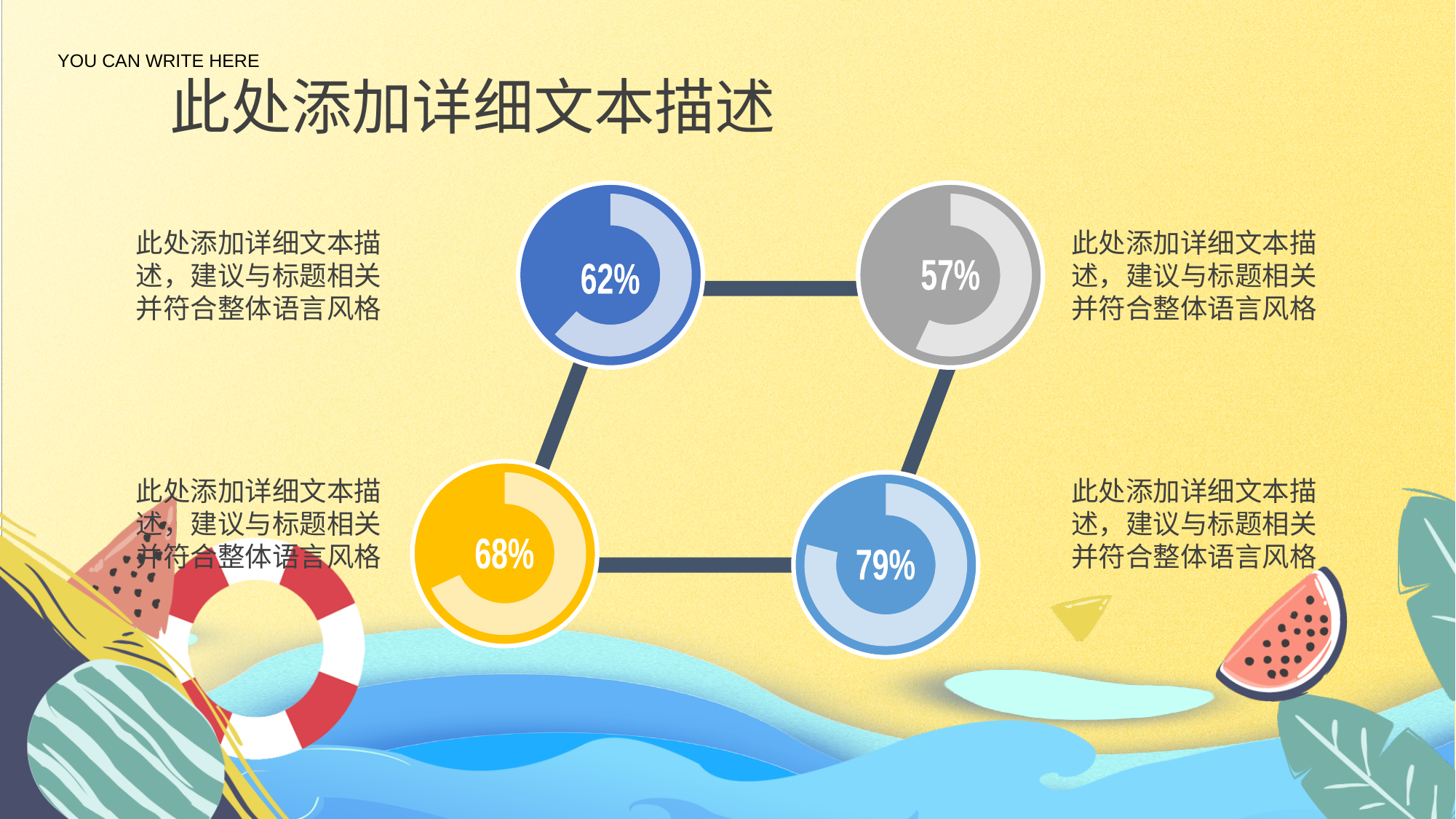

YOU CAN WRITE HERE
此处添加详细文本描述

57%
62%

68%
79%
此处添加详细文本描述，建议与标题相关并符合整体语言风格
此处添加详细文本描述，建议与标题相关并符合整体语言风格
此处添加详细文本描述，建议与标题相关并符合整体语言风格
此处添加详细文本描述，建议与标题相关并符合整体语言风格